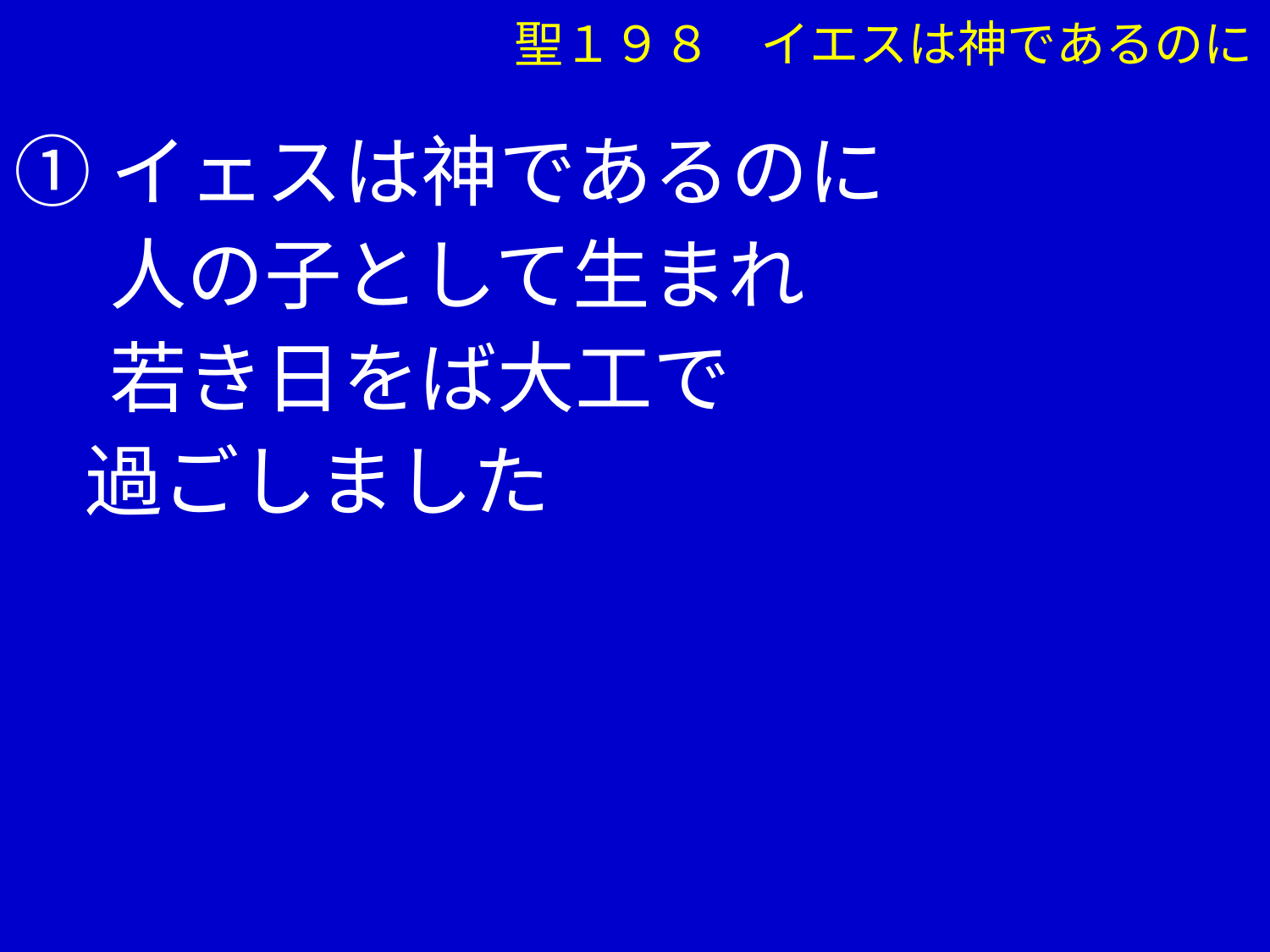

聖１９８　イエスは神であるのに
①イェスは神であるのに
　 人の子として生まれ
　 若き日をば大工で
   過ごしました